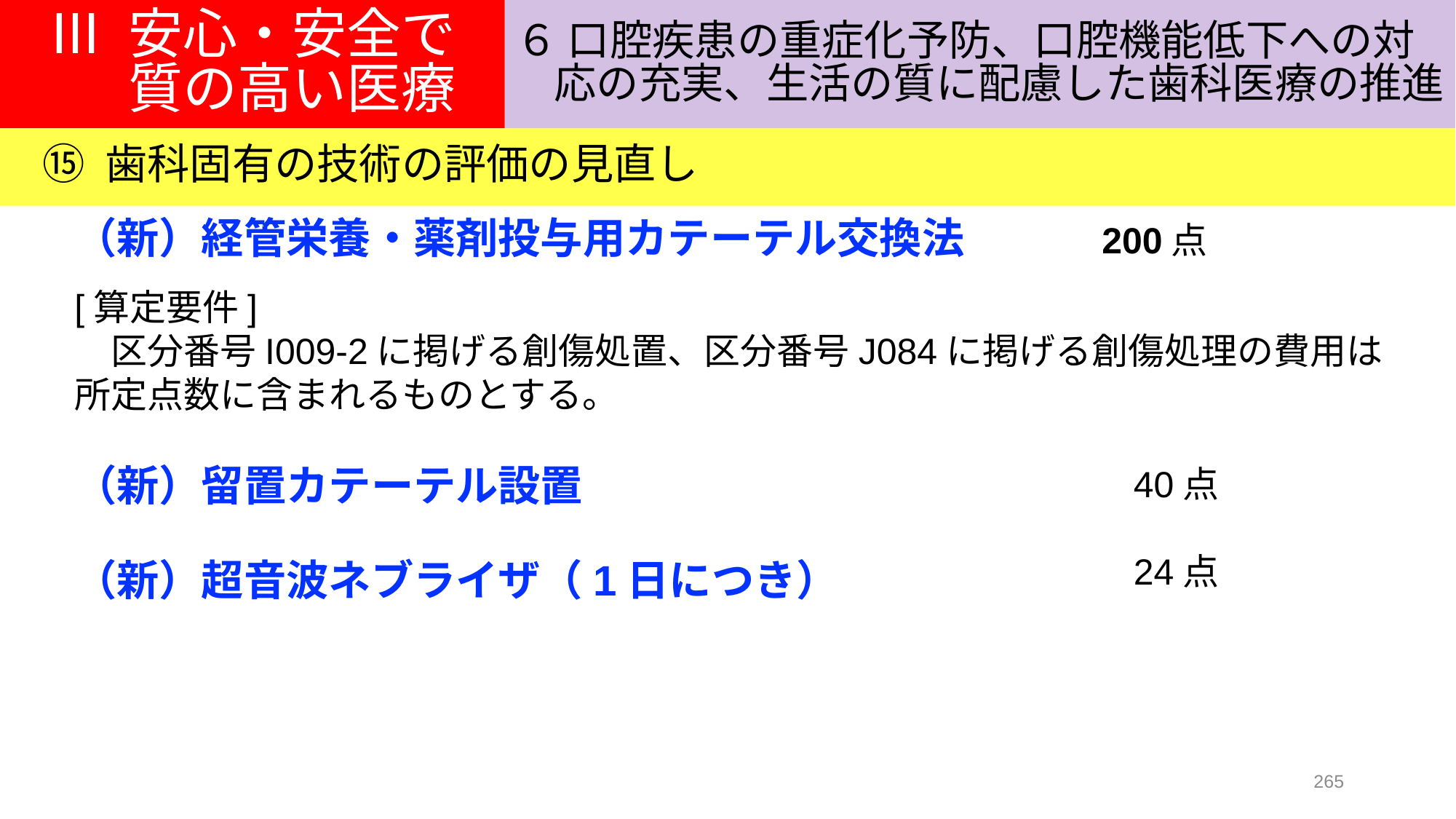

Ⅲ 安心・安全で
質の高い医療
６ 口腔疾患の重症化予防、口腔機能低下への対
応の充実、生活の質に配慮した歯科医療の推進
⑮ 歯科固有の技術の評価の見直し
（新）経管栄養・薬剤投与用カテーテル交換法　　　200点

[算定要件]
　区分番号I009-2に掲げる創傷処置、区分番号J084に掲げる創傷処理の費用は所定点数に含まれるものとする。

（新）留置カテーテル設置　　　　　　　　　　   　　　●●点

（新）超音波ネブライザ（1日につき）　　　　　 　　●●点

40点

24点

265